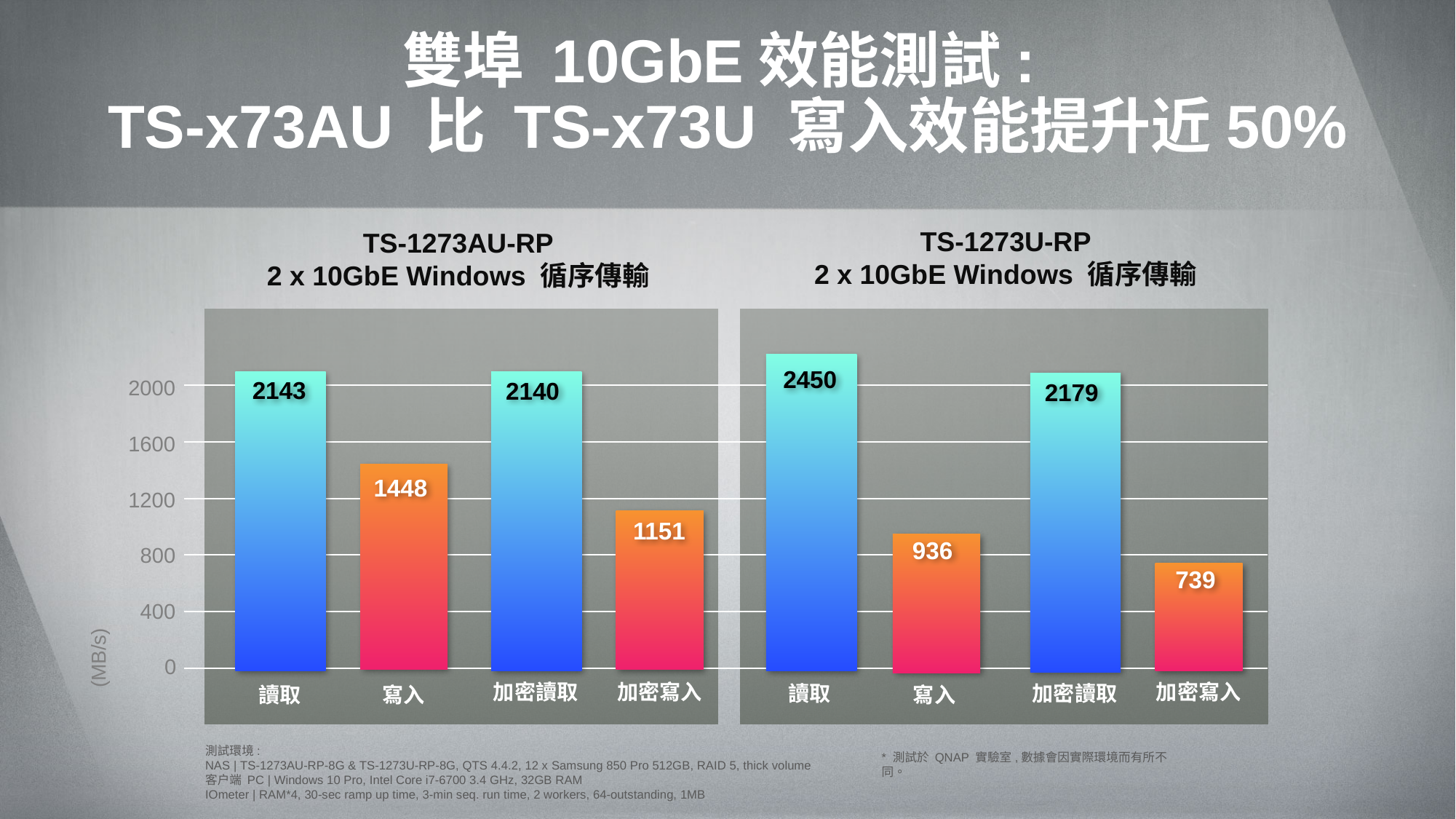

# 雙埠 10GbE效能測試: TS-x73AU 比 TS-x73U 寫入效能提升近50%
TS-1273U-RP
2 x 10GbE Windows 循序傳輸
TS-1273AU-RP
2 x 10GbE Windows 循序傳輸

2450
2000
1600
1200
800
400
0
2143
2140

2179

1448
1151

936

739

(MB/s)
加密寫入
加密讀取
加密寫入
讀取
加密讀取
寫入
讀取
寫入
測試環境:
NAS | TS-1273AU-RP-8G & TS-1273U-RP-8G, QTS 4.4.2, 12 x Samsung 850 Pro 512GB, RAID 5, thick volume
客户端 PC | Windows 10 Pro, Intel Core i7-6700 3.4 GHz, 32GB RAM
IOmeter | RAM*4, 30-sec ramp up time, 3-min seq. run time, 2 workers, 64-outstanding, 1MB
* 測試於 QNAP 實驗室,數據會因實際環境而有所不同。